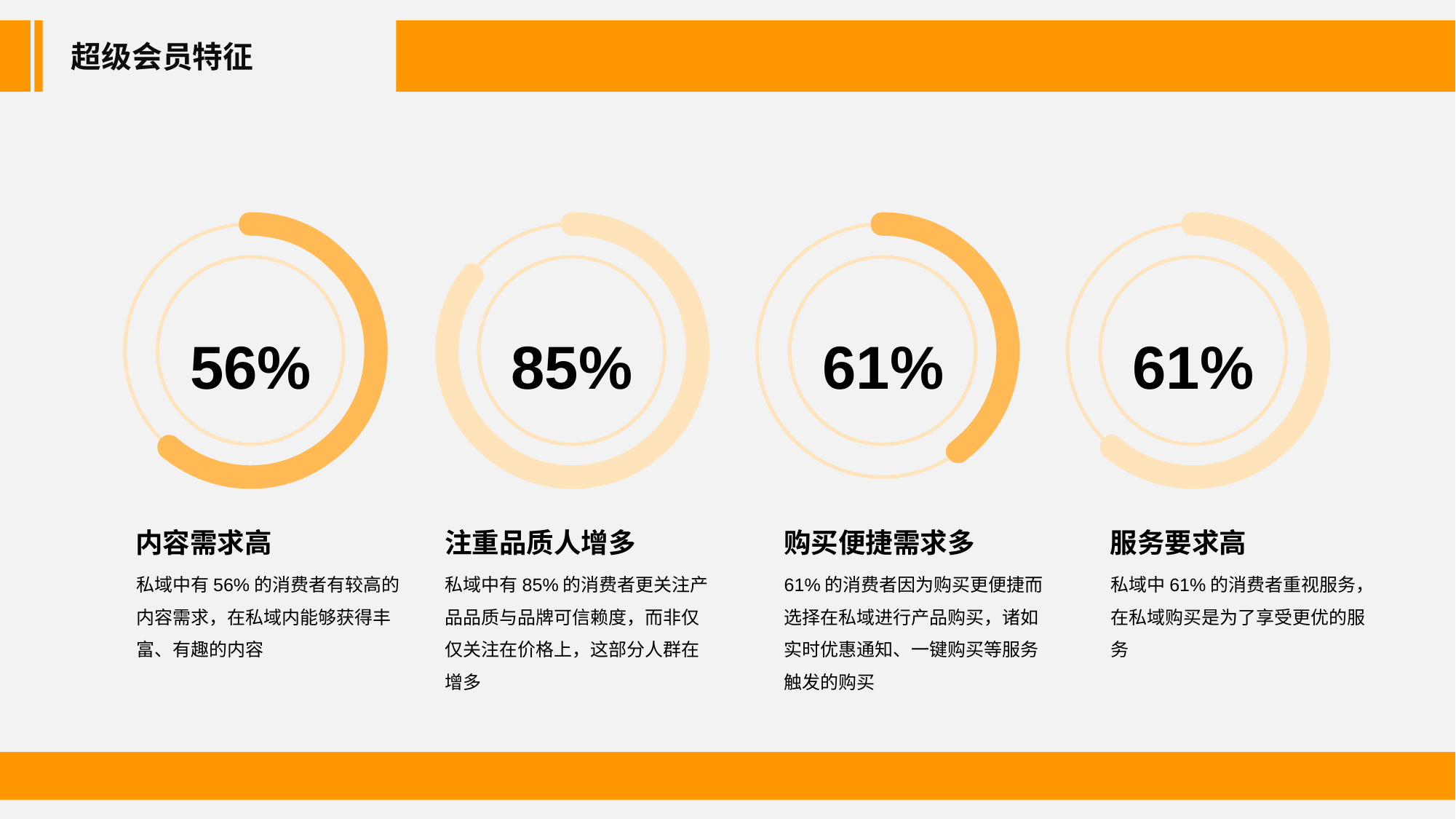

超级会员特征

56%
85%
61%
61%
内容需求高
私域中有56%的消费者有较高的内容需求，在私域内能够获得丰富、有趣的内容
注重品质人增多
私域中有85%的消费者更关注产品品质与品牌可信赖度，而非仅仅关注在价格上，这部分人群在增多
购买便捷需求多
61%的消费者因为购买更便捷而选择在私域进行产品购买，诸如实时优惠通知、一键购买等服务触发的购买
服务要求高
私域中61%的消费者重视服务，在私域购买是为了享受更优的服务